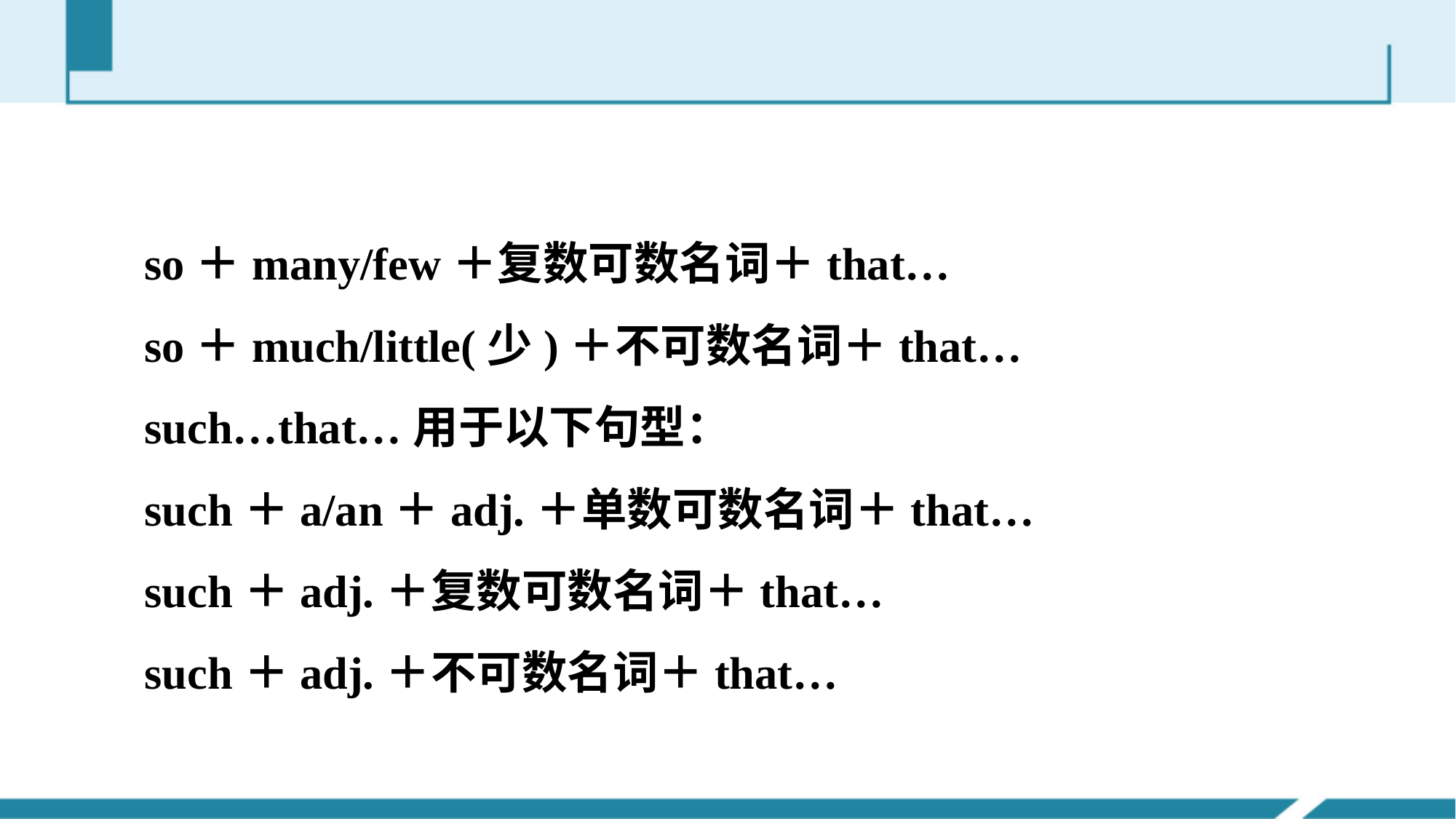

so＋many/few＋复数可数名词＋that…
so＋much/little(少)＋不可数名词＋that…
such…that…用于以下句型：
such＋a/an＋adj.＋单数可数名词＋that…
such＋adj.＋复数可数名词＋that…
such＋adj.＋不可数名词＋that…